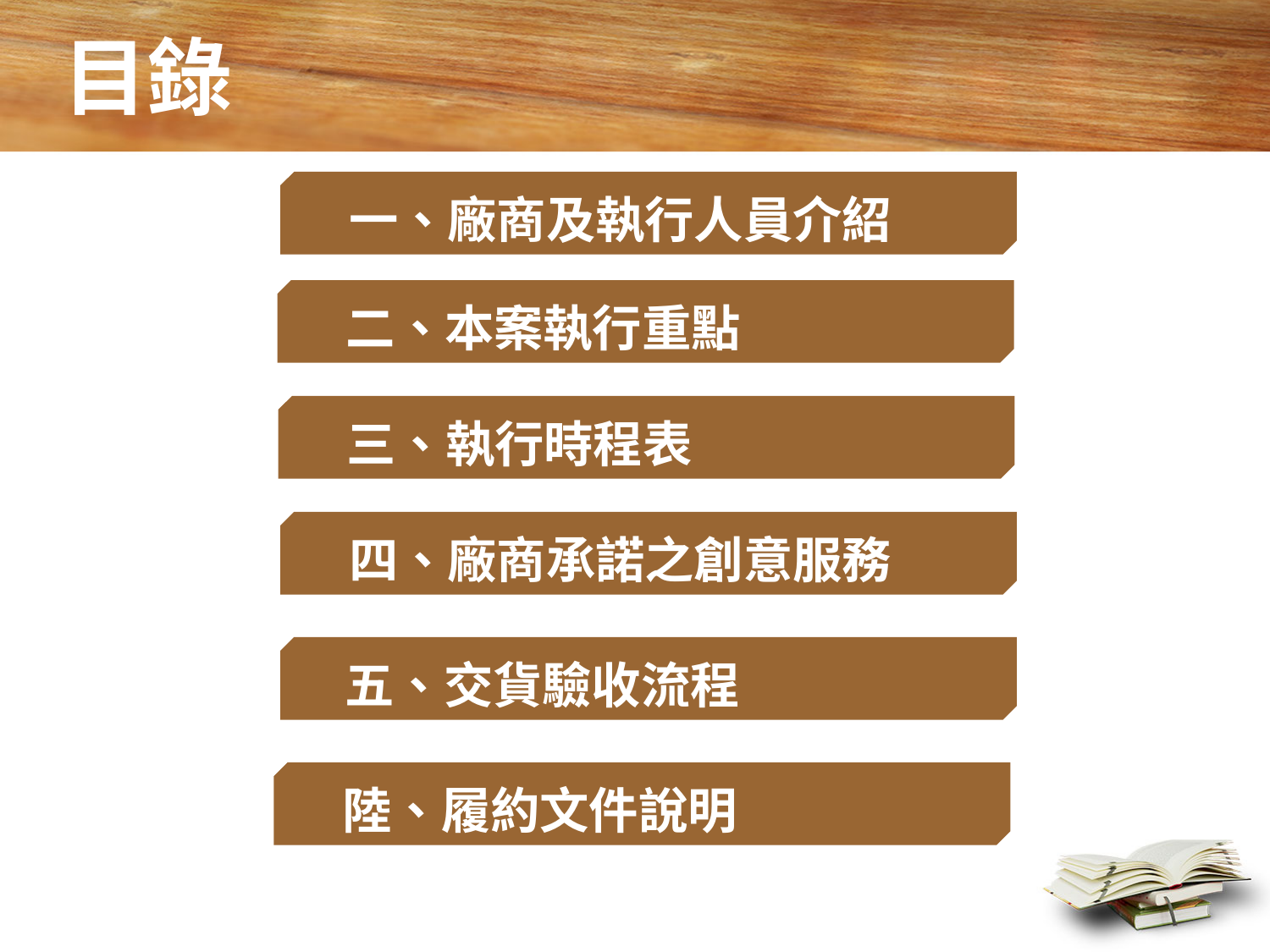

# 目錄
　一、廠商及執行人員介紹
　二、本案執行重點
　三、執行時程表
　四、廠商承諾之創意服務
   五、交貨驗收流程
　陸、履約文件說明